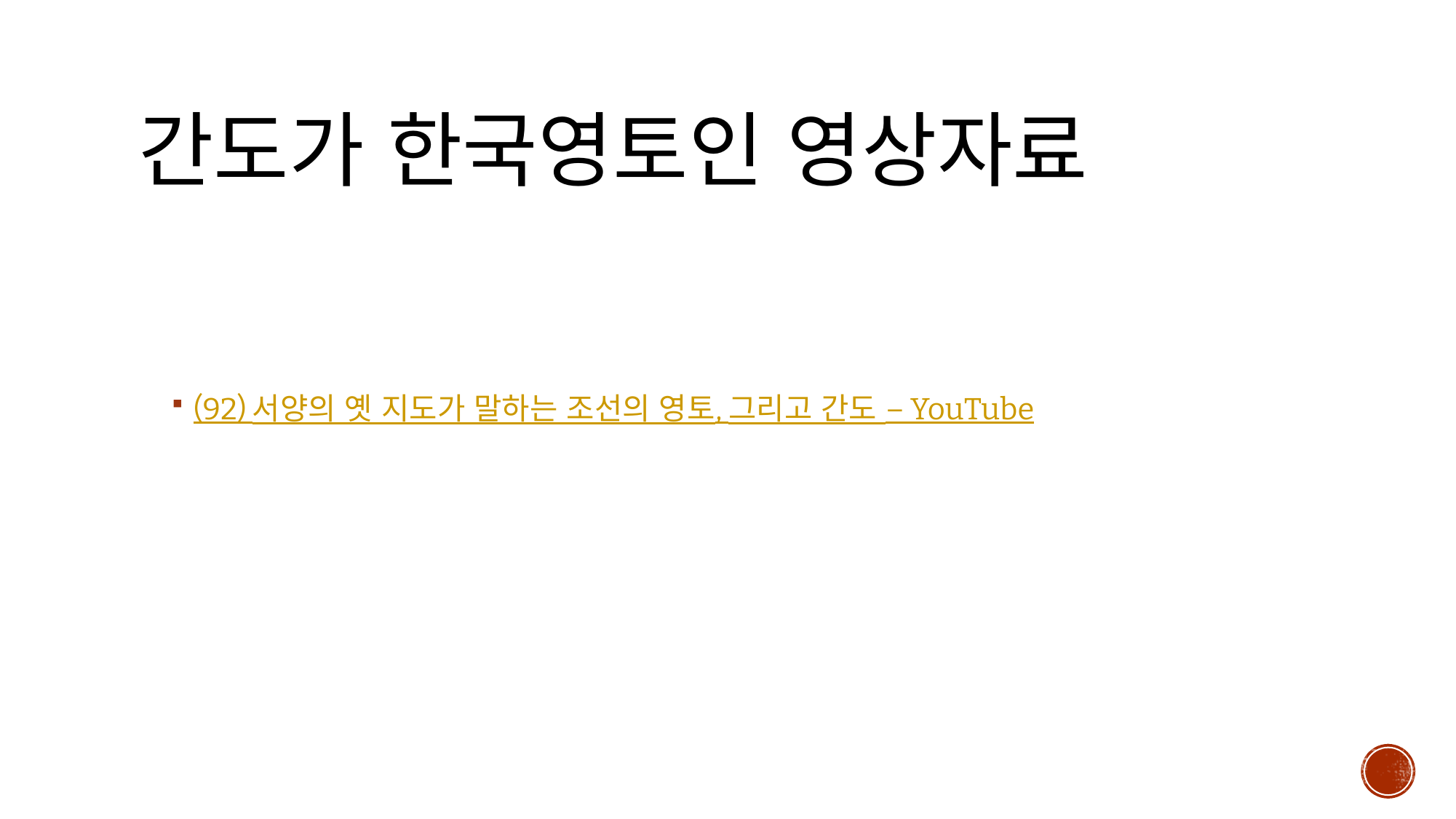

# 간도가 한국영토인 영상자료
(92) 서양의 옛 지도가 말하는 조선의 영토, 그리고 간도 – YouTube